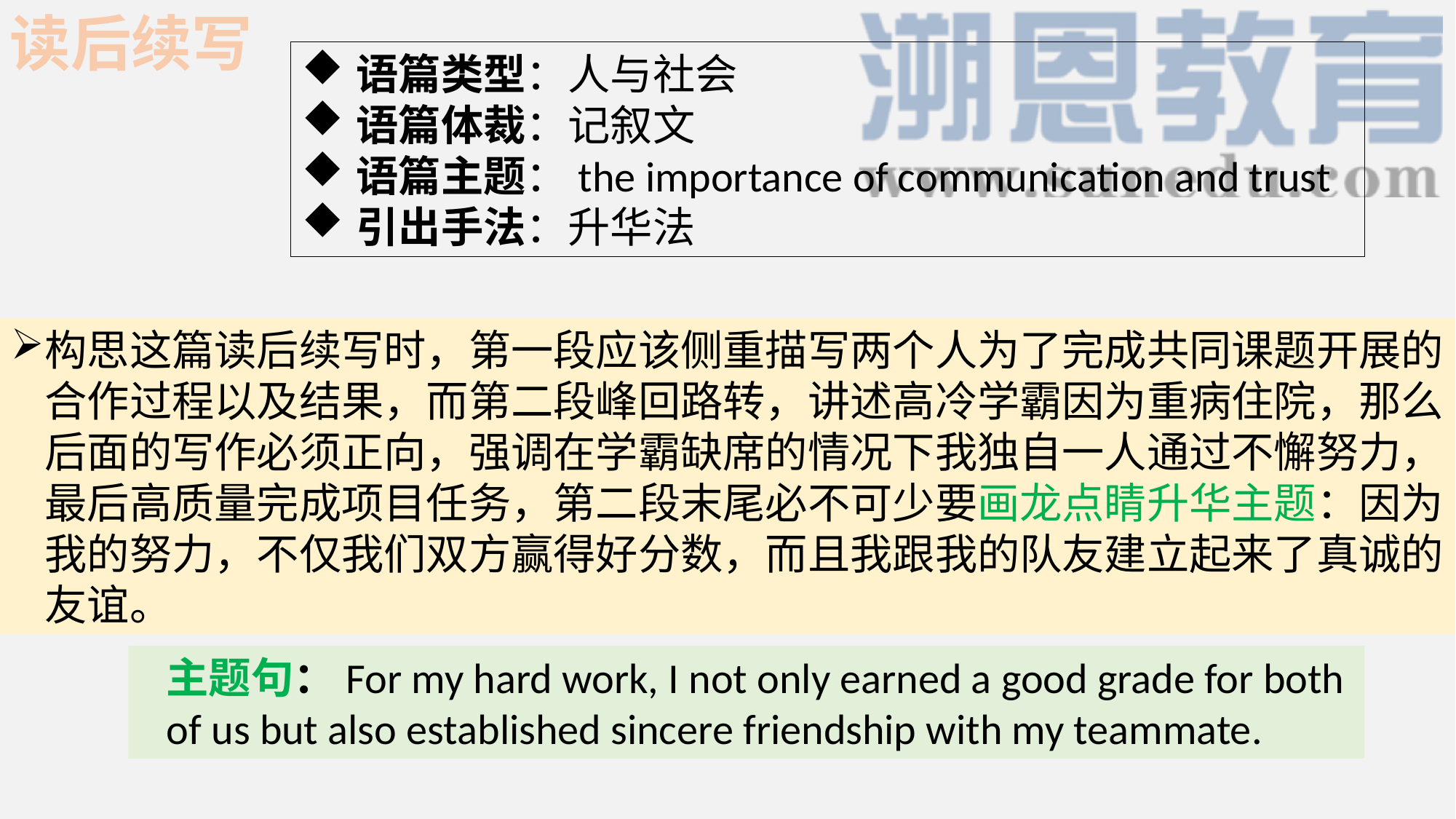

读后续写
语篇类型：人与社会
语篇体裁：记叙文
语篇主题：the importance of communication and trust
引出手法：升华法
构思这篇读后续写时，第一段应该侧重描写两个人为了完成共同课题开展的合作过程以及结果，而第二段峰回路转，讲述高冷学霸因为重病住院，那么后面的写作必须正向，强调在学霸缺席的情况下我独自一人通过不懈努力，最后高质量完成项目任务，第二段末尾必不可少要画龙点睛升华主题：因为 我的努力，不仅我们双方赢得好分数，而且我跟我的队友建立起来了真诚的友谊。
主题句：For my hard work, I not only earned a good grade for both of us but also established sincere friendship with my teammate.